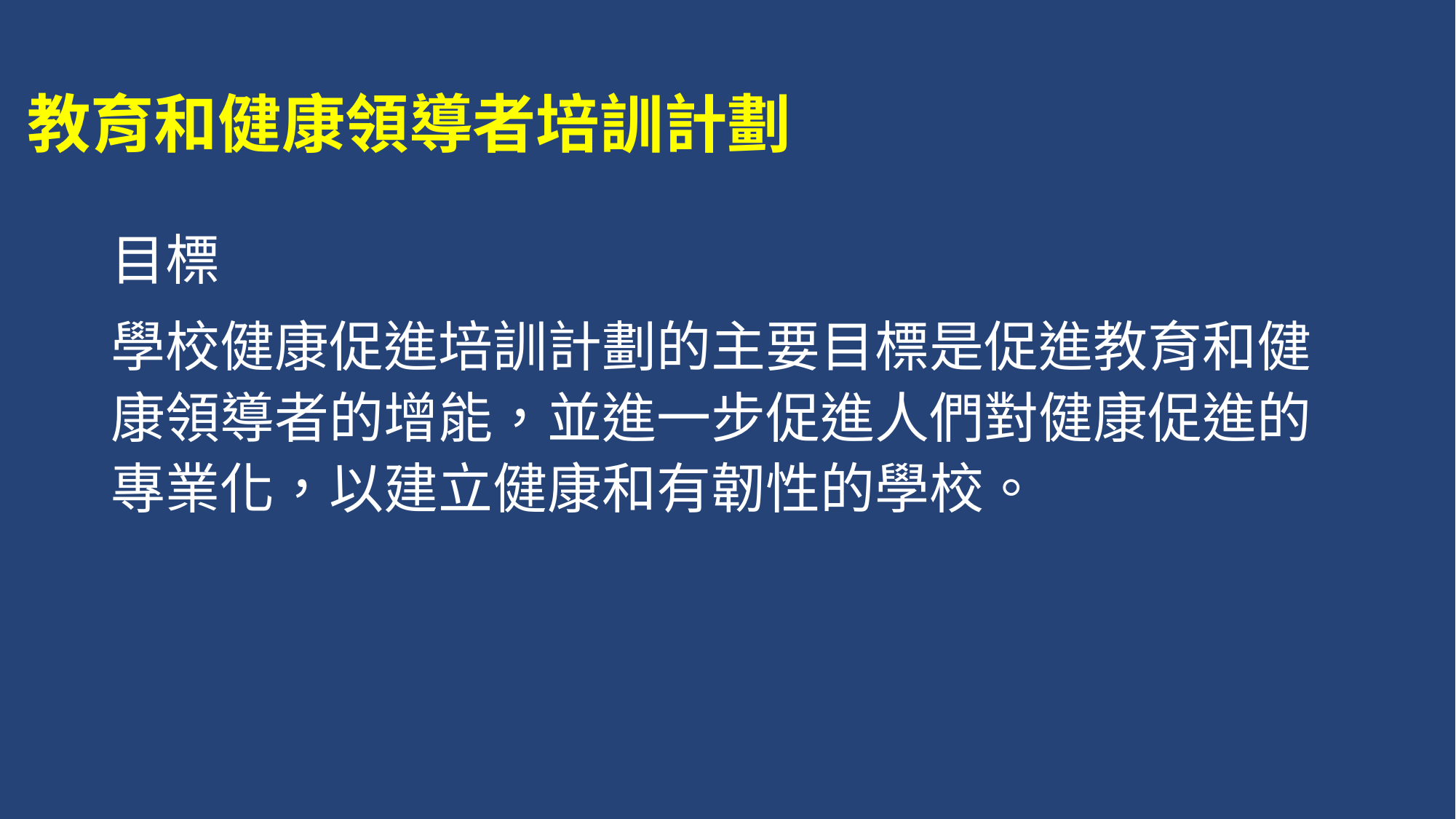

# 教育和健康領導者培訓計劃
目標
學校健康促進培訓計劃的主要目標是促進教育和健康領導者的增能，並進一步促進人們對健康促進的專業化，以建立健康和有韌性的學校。